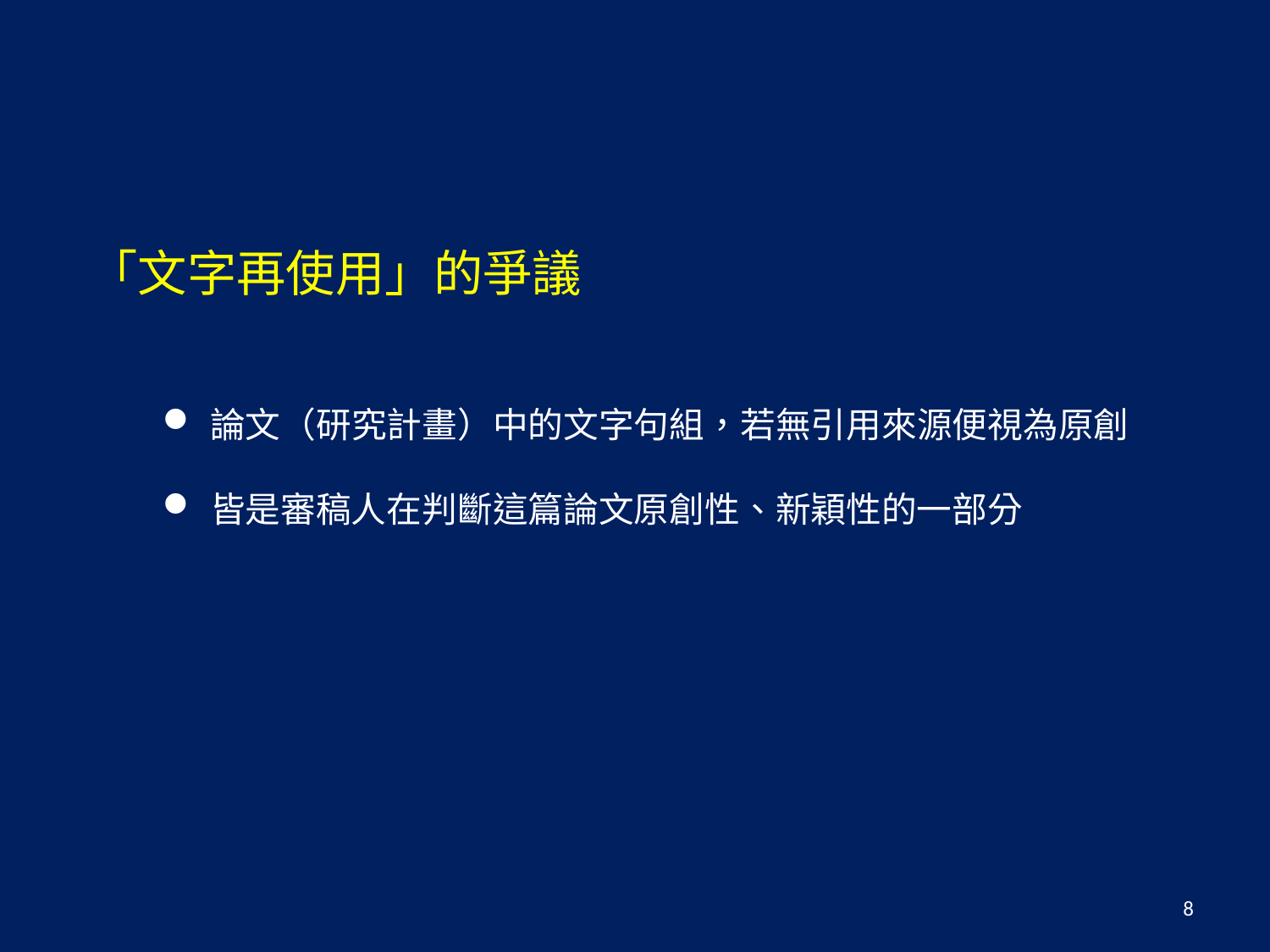

「文字再使用」的爭議
論文（研究計畫）中的文字句組，若無引用來源便視為原創

皆是審稿人在判斷這篇論文原創性、新穎性的一部分
8